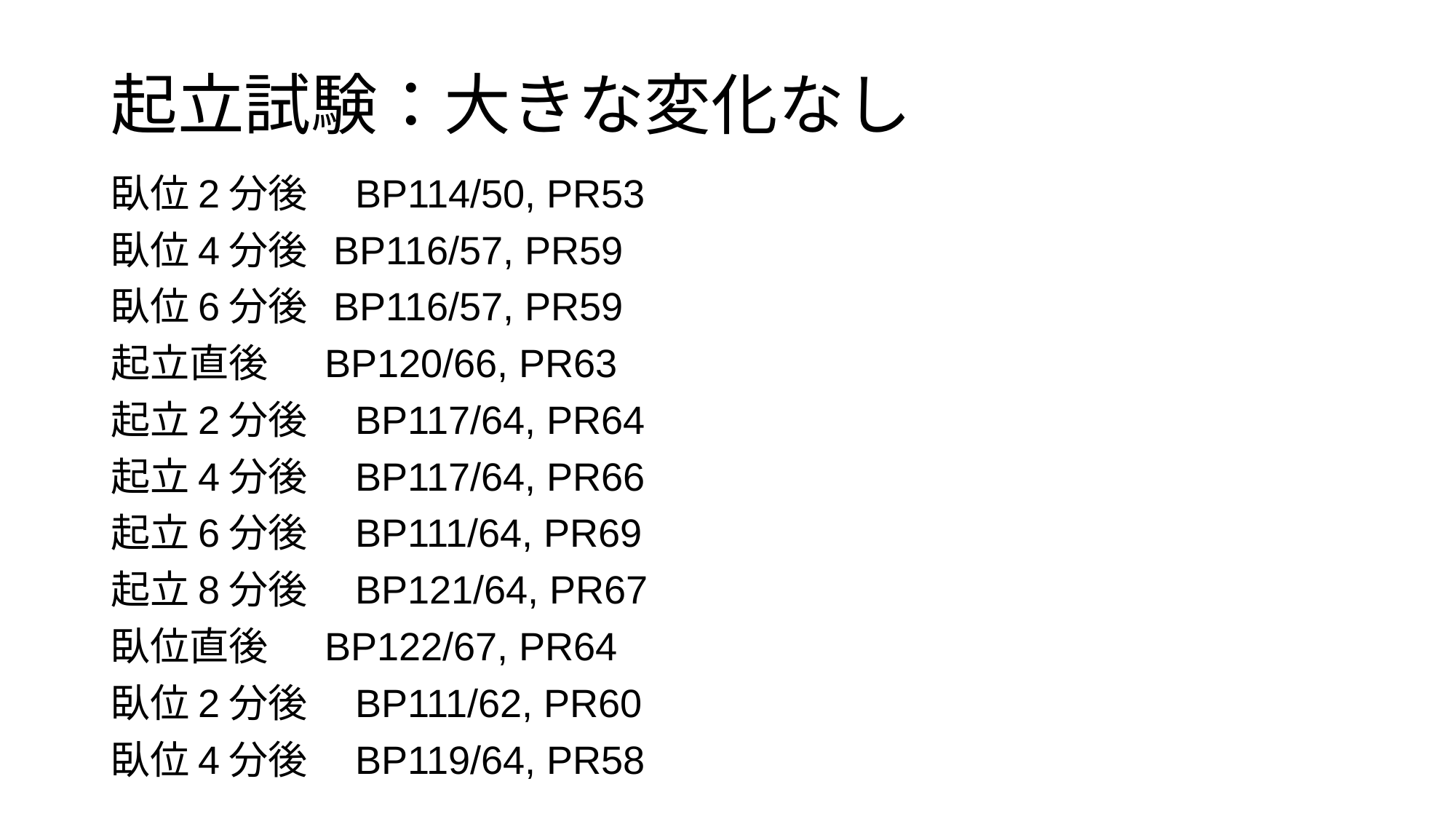

# 起立試験：大きな変化なし
臥位2分後　BP114/50, PR53
臥位4分後  BP116/57, PR59
臥位6分後  BP116/57, PR59
起立直後　 BP120/66, PR63
起立2分後　BP117/64, PR64
起立4分後　BP117/64, PR66
起立6分後　BP111/64, PR69
起立8分後　BP121/64, PR67
臥位直後 　BP122/67, PR64
臥位2分後　BP111/62, PR60
臥位4分後　BP119/64, PR58